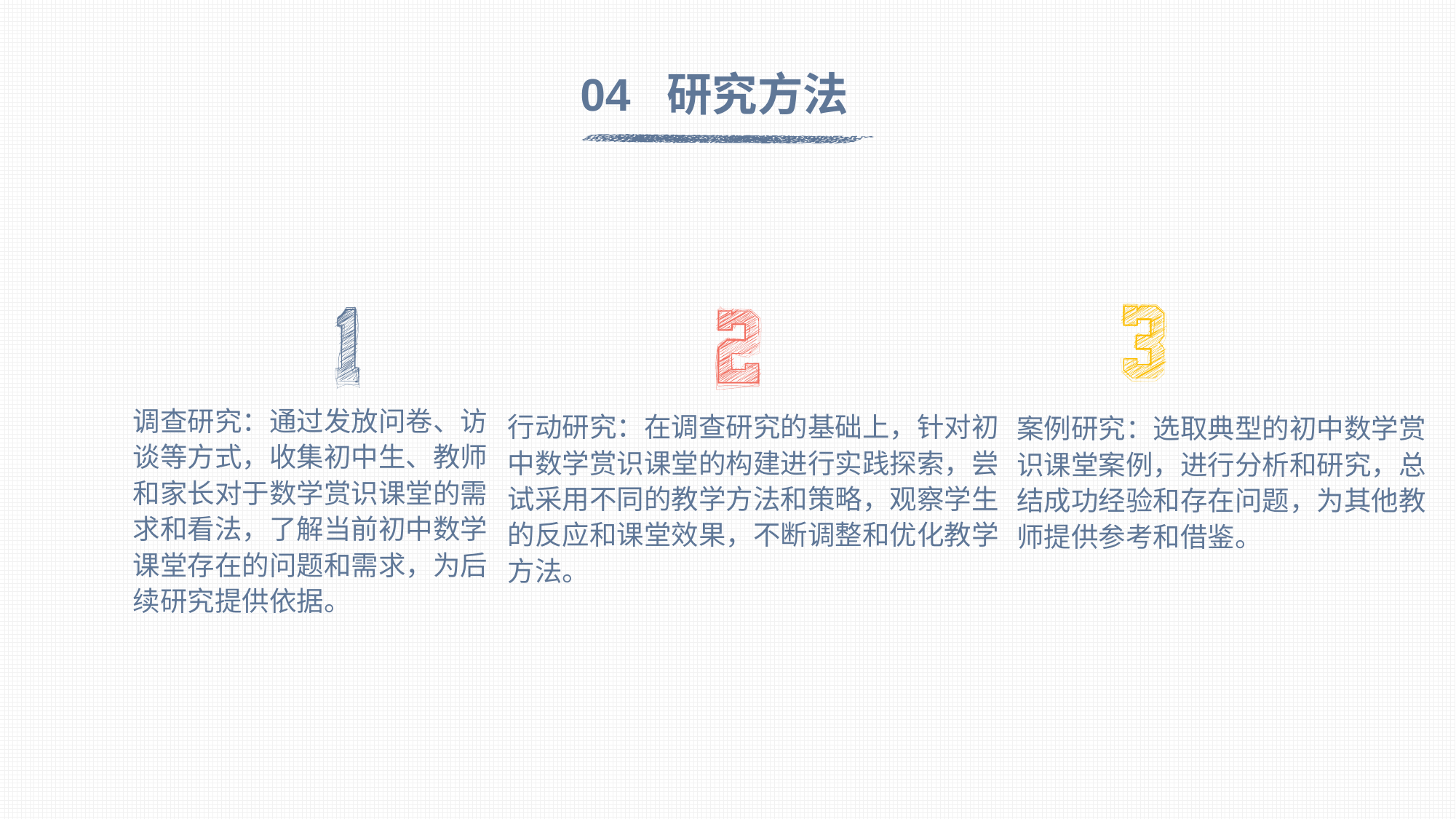

04  研究方法

调查研究：通过发放问卷、访谈等方式，收集初中生、教师和家长对于数学赏识课堂的需求和看法，了解当前初中数学课堂存在的问题和需求，为后续研究提供依据。
行动研究：在调查研究的基础上，针对初中数学赏识课堂的构建进行实践探索，尝试采用不同的教学方法和策略，观察学生的反应和课堂效果，不断调整和优化教学方法。
案例研究：选取典型的初中数学赏识课堂案例，进行分析和研究，总结成功经验和存在问题，为其他教师提供参考和借鉴。